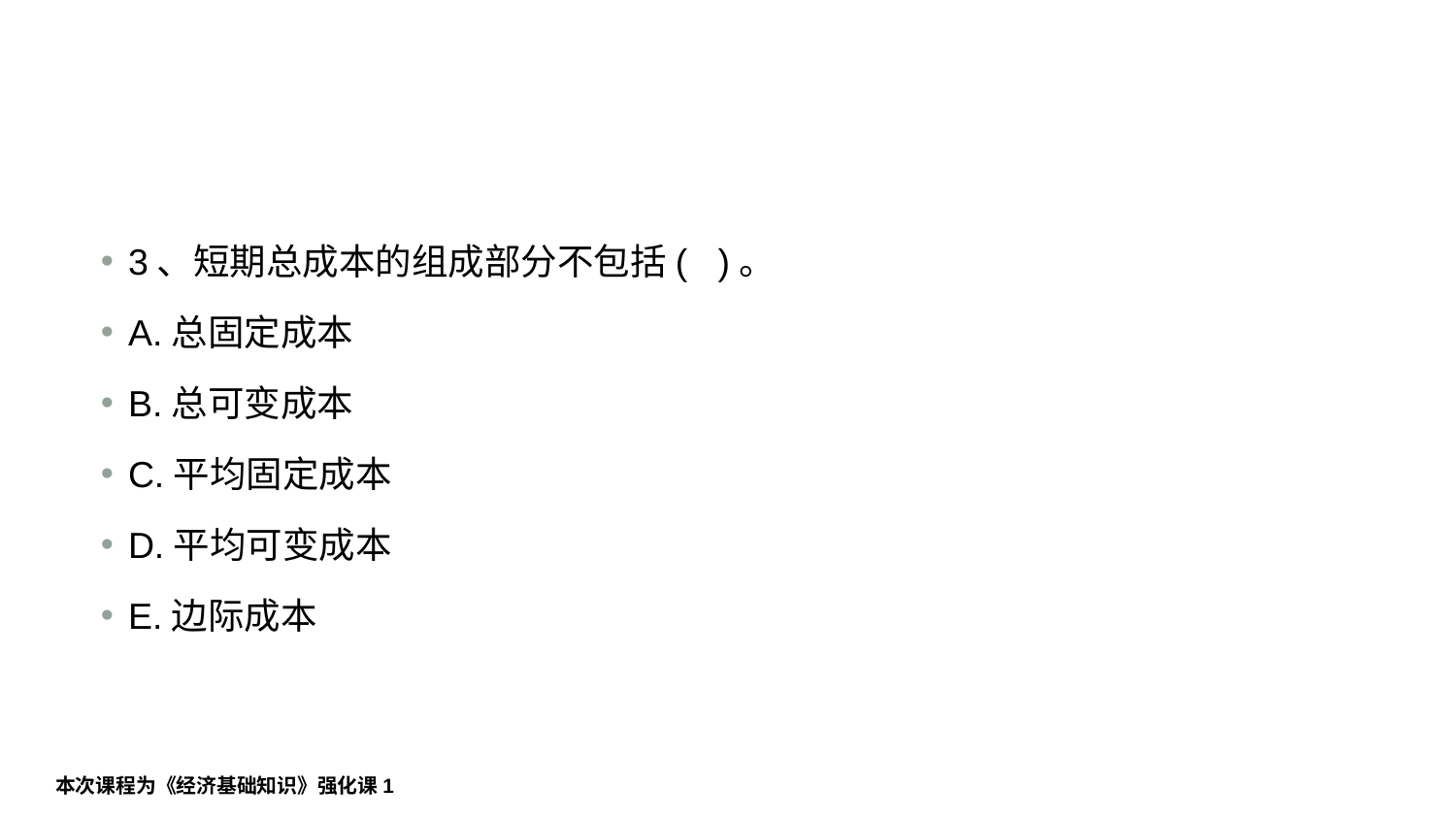

#
3、短期总成本的组成部分不包括(   )。
A.总固定成本
B.总可变成本
C.平均固定成本
D.平均可变成本
E.边际成本